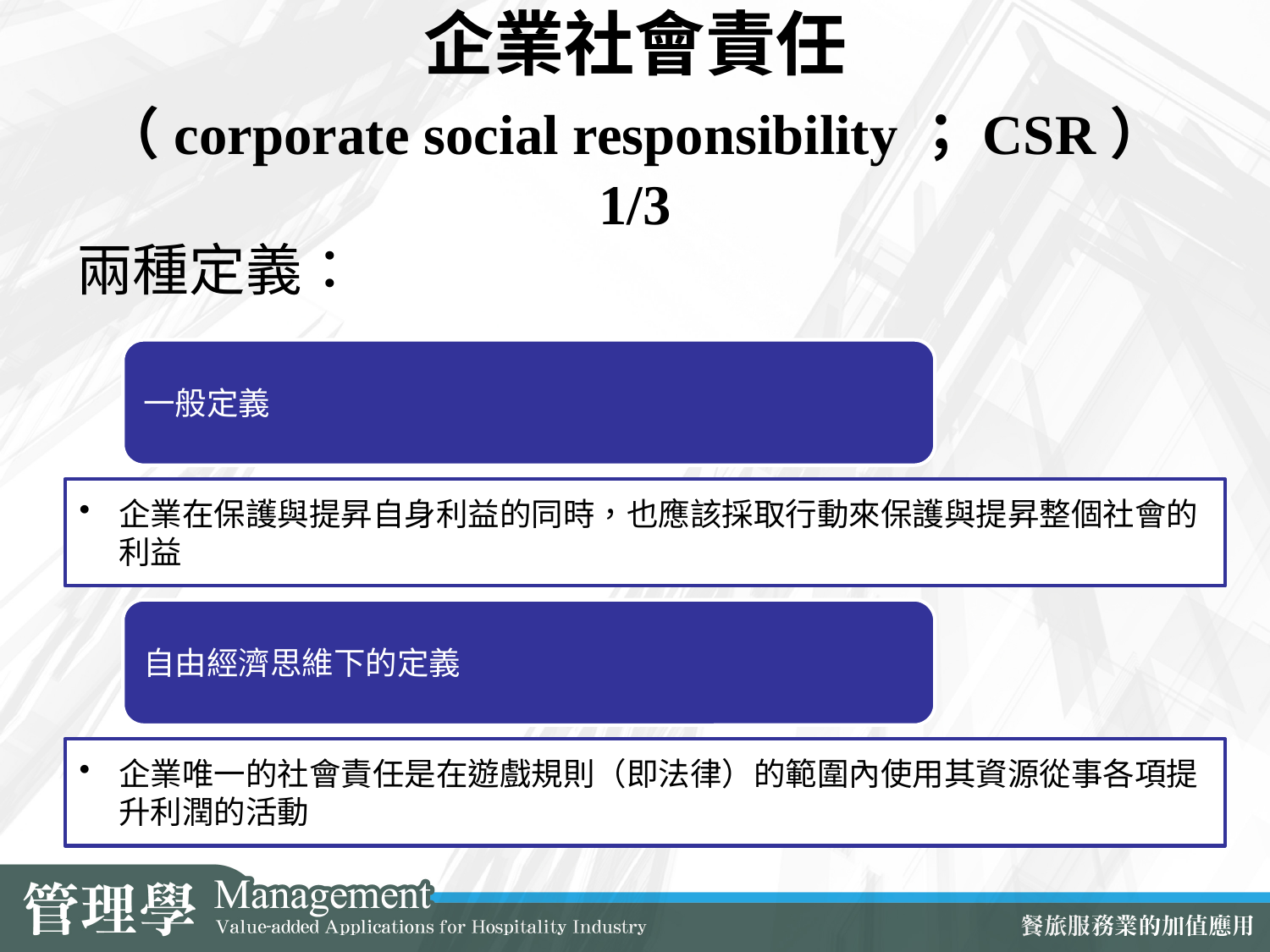

# 企業社會責任 （corporate social responsibility；CSR） 1/3
兩種定義：
一般定義
自由經濟思維下的定義
企業在保護與提昇自身利益的同時，也應該採取行動來保護與提昇整個社會的利益
企業唯一的社會責任是在遊戲規則（即法律）的範圍內使用其資源從事各項提升利潤的活動